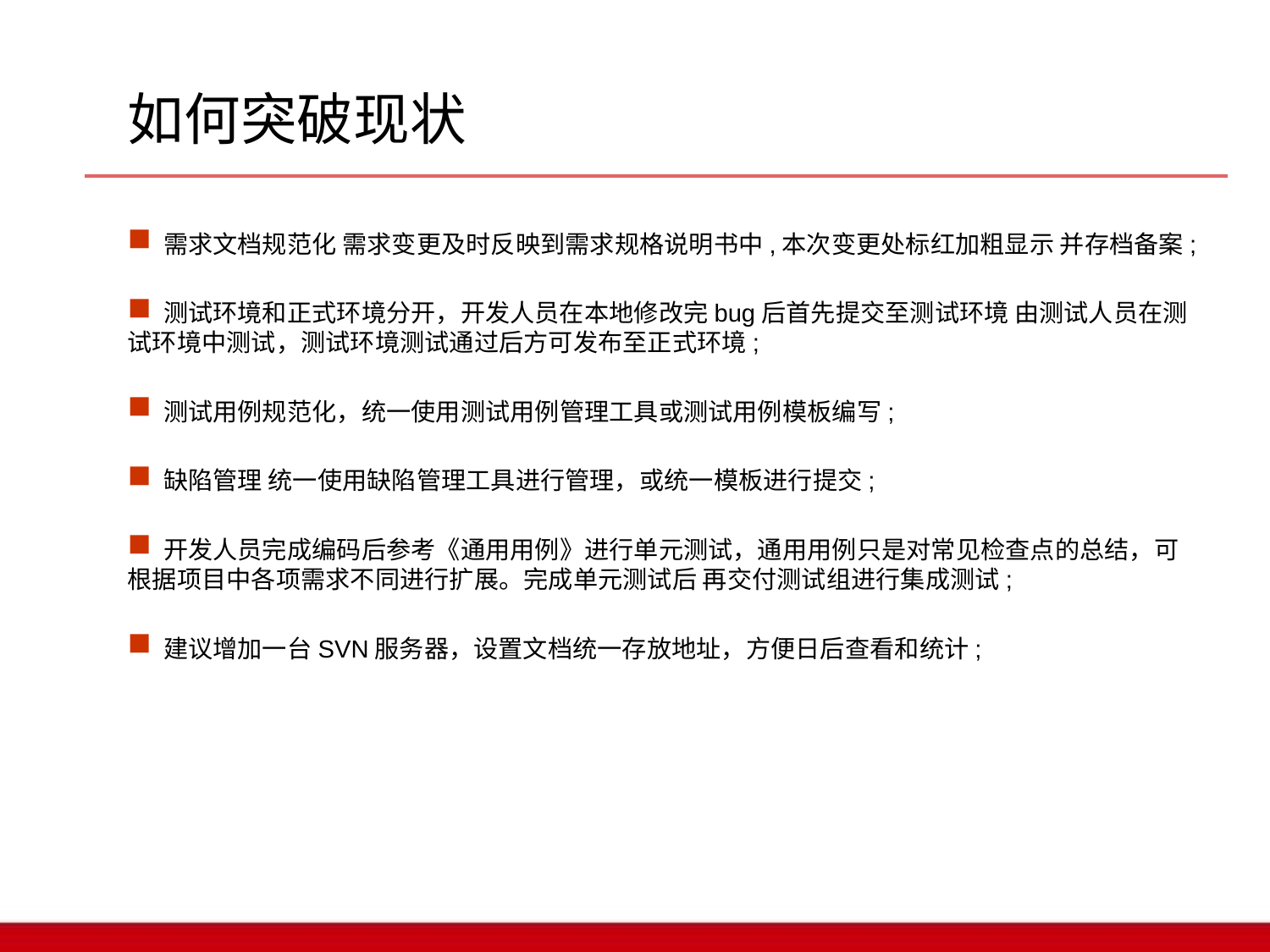

如何突破现状
 需求文档规范化 需求变更及时反映到需求规格说明书中,本次变更处标红加粗显示 并存档备案;

 测试环境和正式环境分开，开发人员在本地修改完bug后首先提交至测试环境 由测试人员在测试环境中测试，测试环境测试通过后方可发布至正式环境;

 测试用例规范化，统一使用测试用例管理工具或测试用例模板编写;

 缺陷管理 统一使用缺陷管理工具进行管理，或统一模板进行提交;

 开发人员完成编码后参考《通用用例》进行单元测试，通用用例只是对常见检查点的总结，可根据项目中各项需求不同进行扩展。完成单元测试后 再交付测试组进行集成测试;

 建议增加一台SVN服务器，设置文档统一存放地址，方便日后查看和统计;